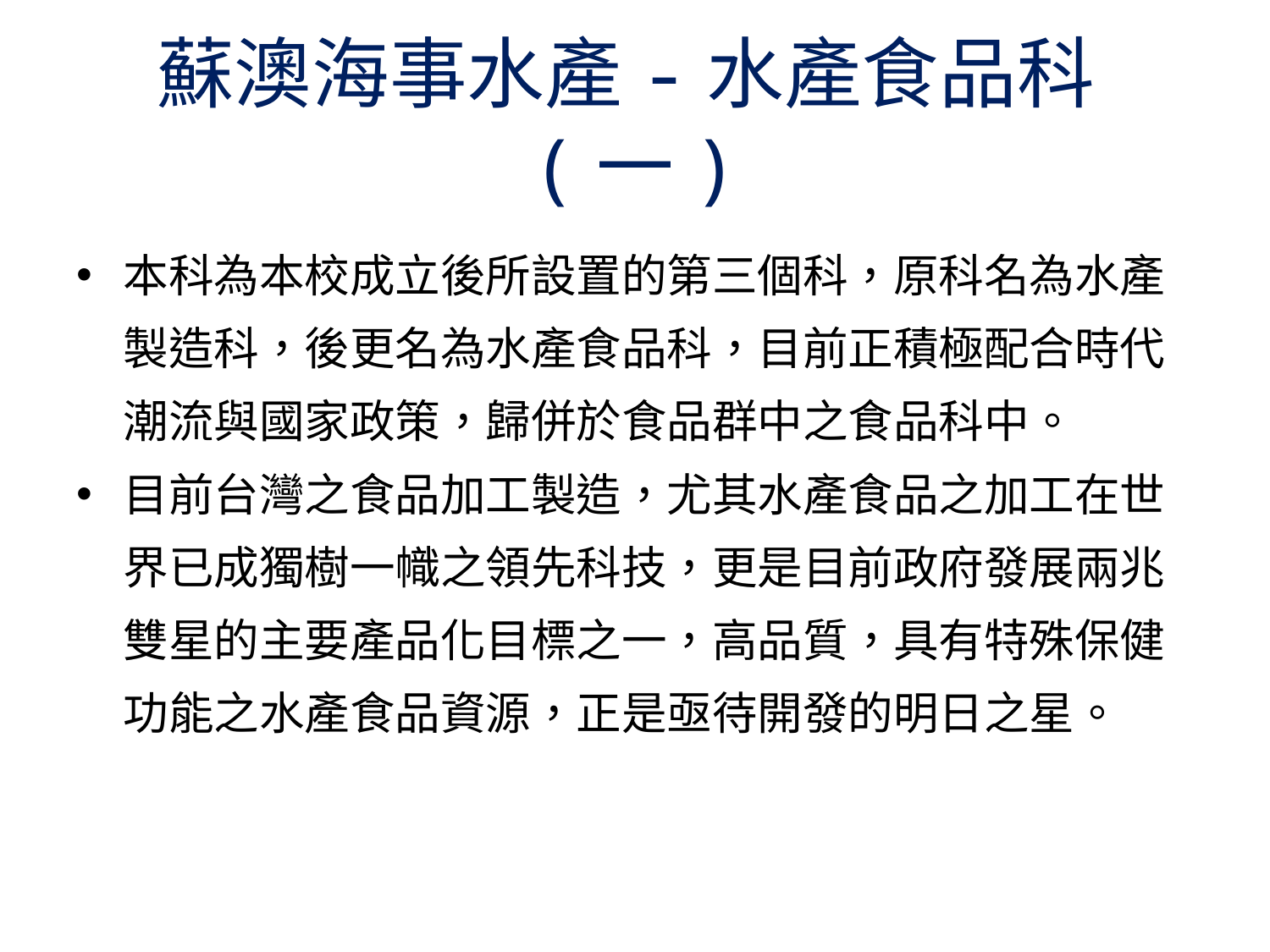

# 蘇澳海事水產-水產食品科(一)
本科為本校成立後所設置的第三個科，原科名為水產製造科，後更名為水產食品科，目前正積極配合時代潮流與國家政策，歸併於食品群中之食品科中。
目前台灣之食品加工製造，尤其水產食品之加工在世界已成獨樹一幟之領先科技，更是目前政府發展兩兆雙星的主要產品化目標之一，高品質，具有特殊保健功能之水產食品資源，正是亟待開發的明日之星。